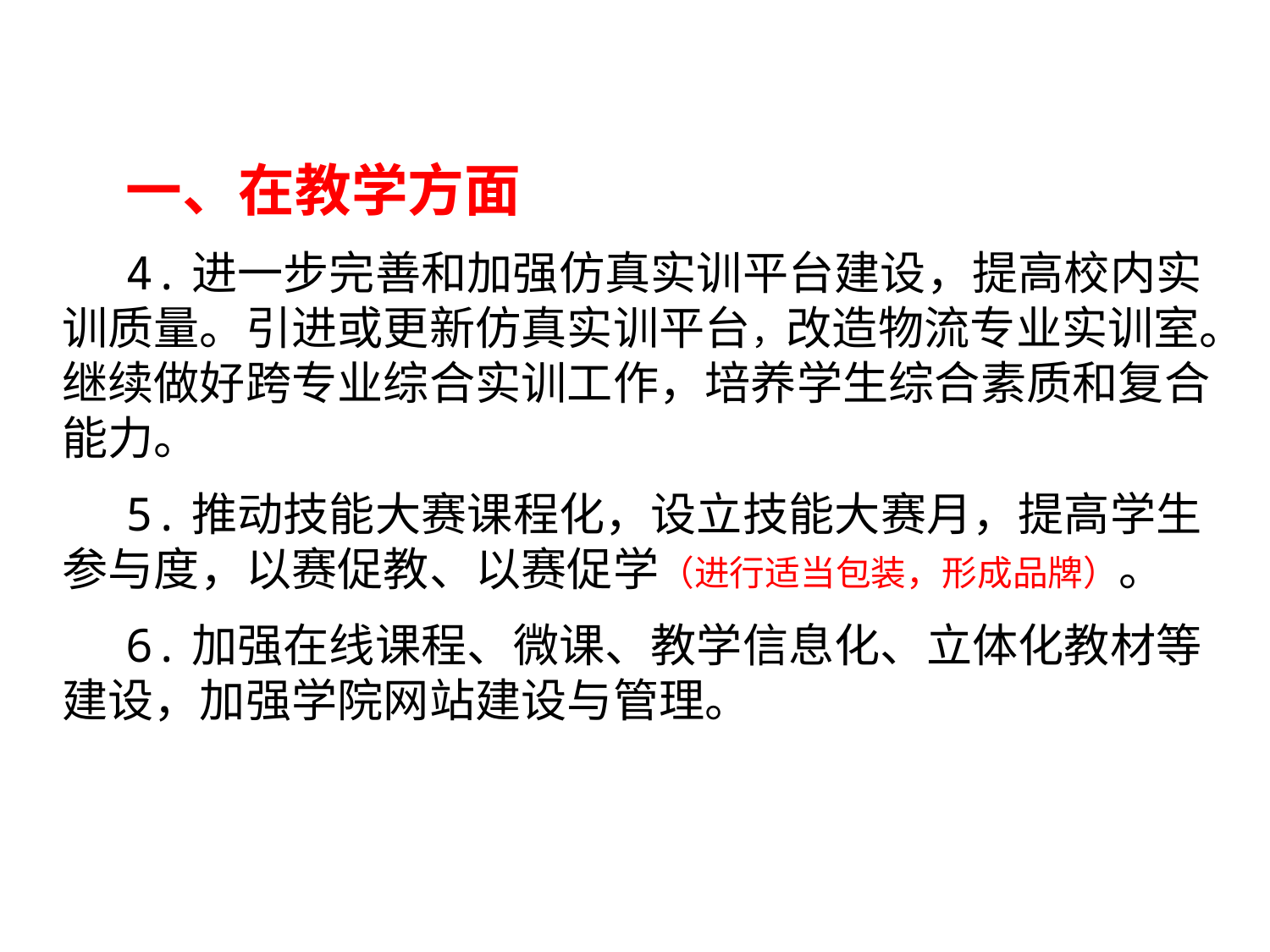

一、在教学方面
4.进一步完善和加强仿真实训平台建设，提高校内实训质量。引进或更新仿真实训平台，改造物流专业实训室。继续做好跨专业综合实训工作，培养学生综合素质和复合能力。
5.推动技能大赛课程化，设立技能大赛月，提高学生参与度，以赛促教、以赛促学（进行适当包装，形成品牌）。
6.加强在线课程、微课、教学信息化、立体化教材等建设，加强学院网站建设与管理。